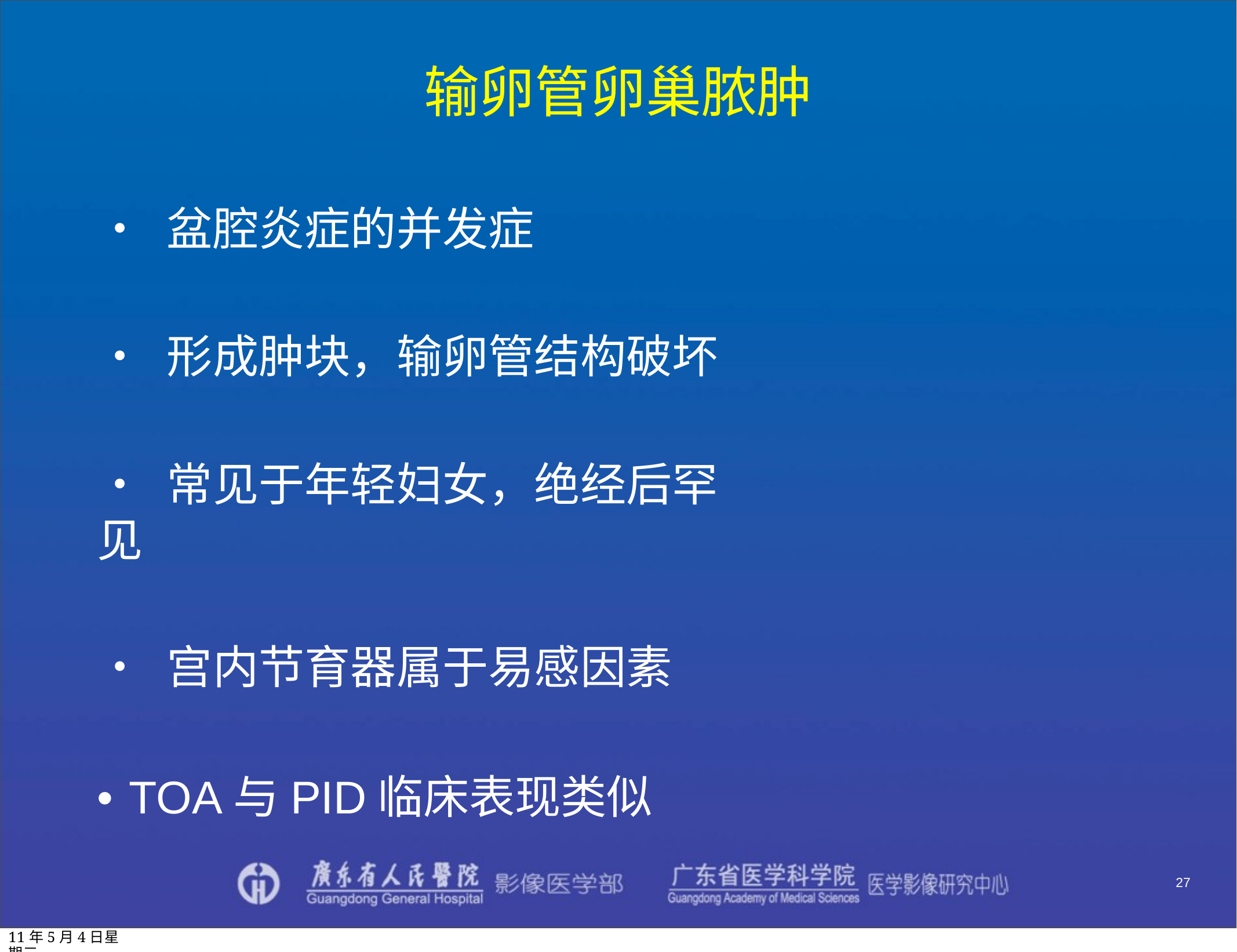

# 输卵管卵巢脓肿
• 盆腔炎症的并发症

• 形成肿块，输卵管结构破坏

• 常见于年轻妇女，绝经后罕见

• 宫内节育器属于易感因素

• TOA与PID临床表现类似
27
11年5月4日星期三